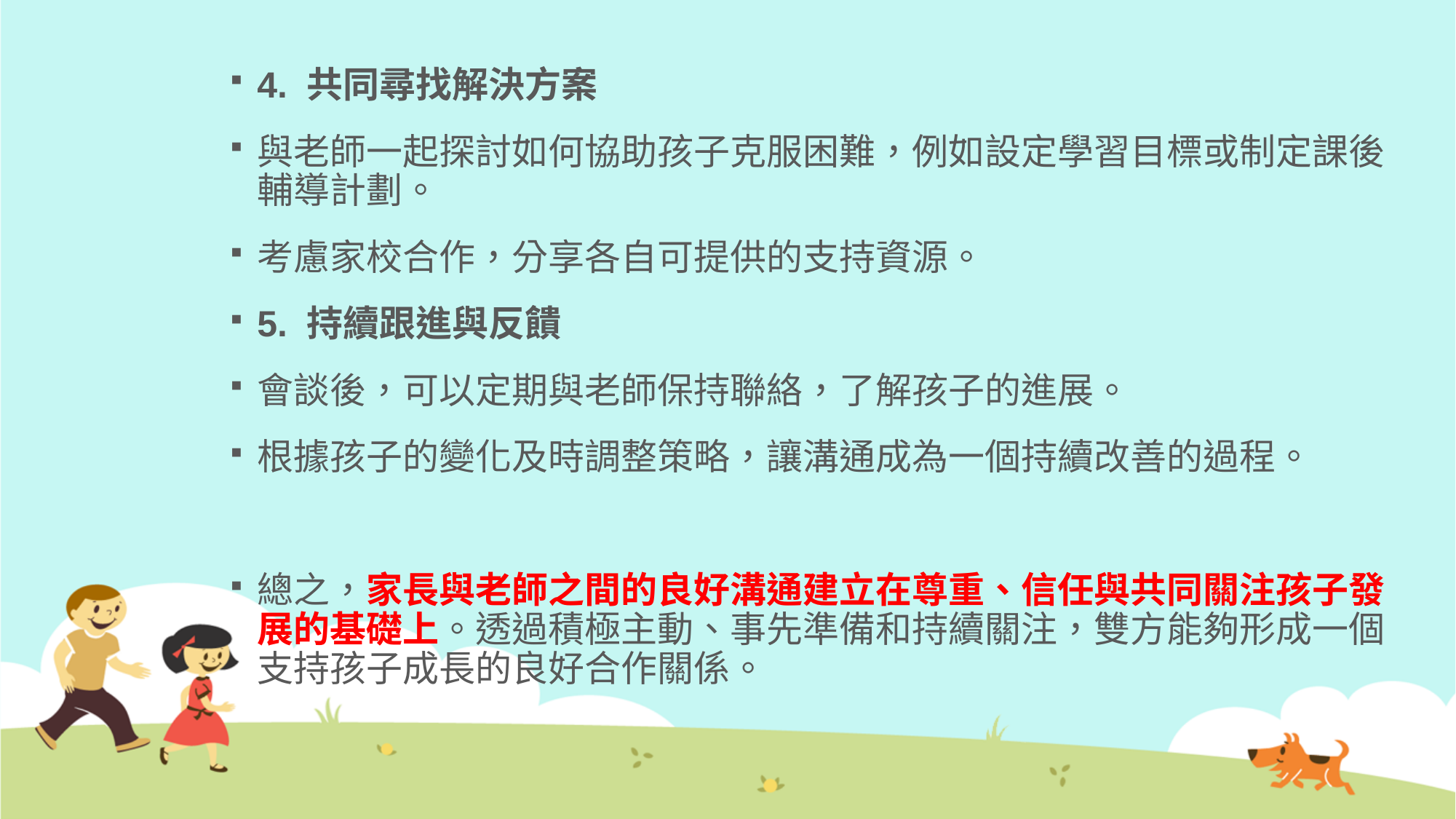

4. 共同尋找解決方案
與老師一起探討如何協助孩子克服困難，例如設定學習目標或制定課後輔導計劃。
考慮家校合作，分享各自可提供的支持資源。
5. 持續跟進與反饋
會談後，可以定期與老師保持聯絡，了解孩子的進展。
根據孩子的變化及時調整策略，讓溝通成為一個持續改善的過程。

總之，家長與老師之間的良好溝通建立在尊重、信任與共同關注孩子發展的基礎上。透過積極主動、事先準備和持續關注，雙方能夠形成一個支持孩子成長的良好合作關係。